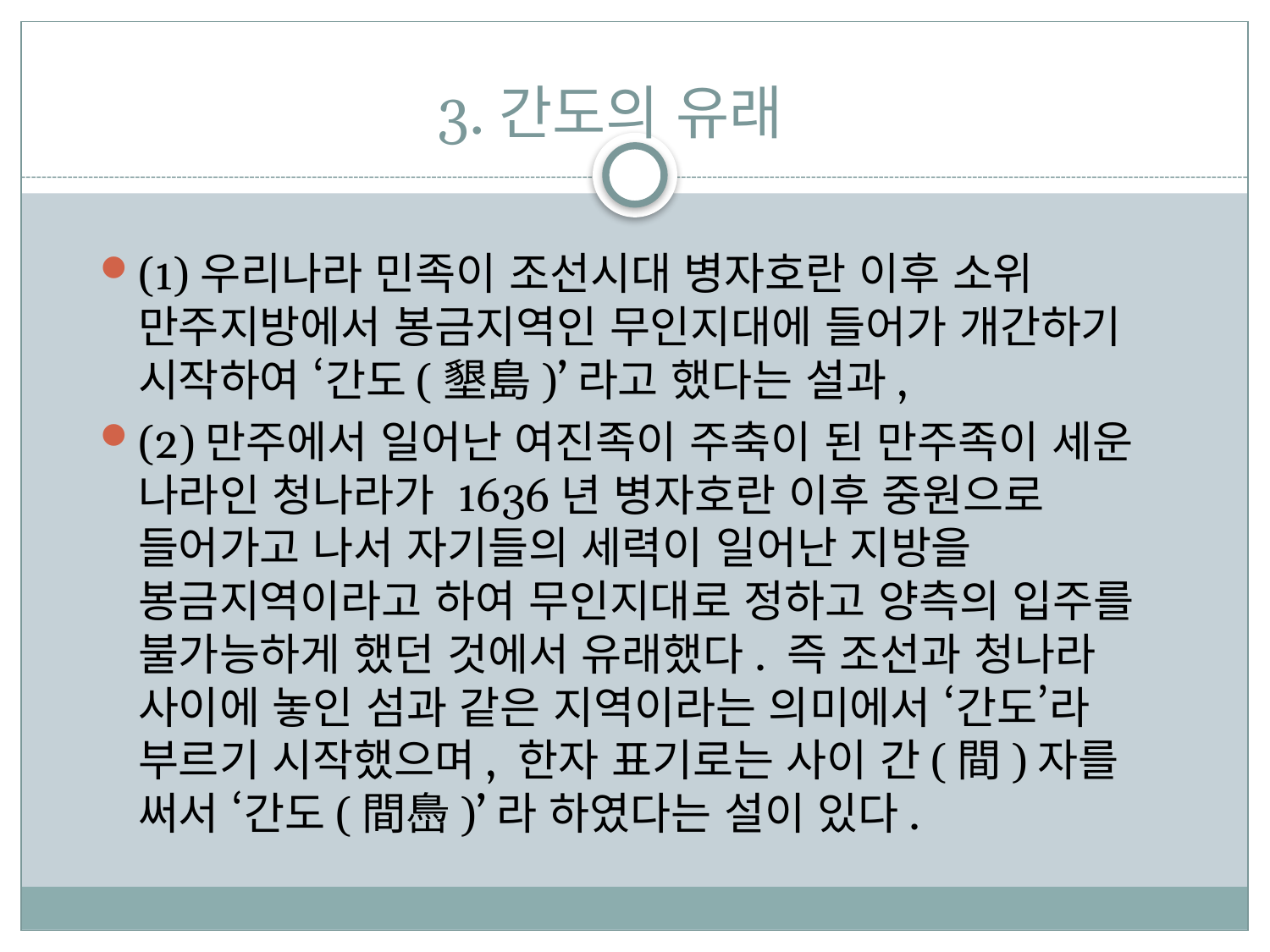

# 3.간도의 유래
​(1)우리나라 민족이 조선시대 병자호란 이후 소위 만주지방에서 봉금지역인 무인지대에 들어가 개간하기 시작하여 ‘간도(墾島)’라고 했다는 설과,
​(2)만주에서 일어난 여진족이 주축이 된 만주족이 세운 나라인 청나라가 1636년 병자호란 이후 중원으로 들어가고 나서 자기들의 세력이 일어난 지방을 봉금지역이라고 하여 무인지대로 정하고 양측의 입주를 불가능하게 했던 것에서 유래했다. 즉 조선과 청나라 사이에 놓인 섬과 같은 지역이라는 의미에서 ‘간도’라 부르기 시작했으며, 한자 표기로는 사이 간(間)자를 써서 ‘간도(間㠀)’라 하였다는 설이 있다.